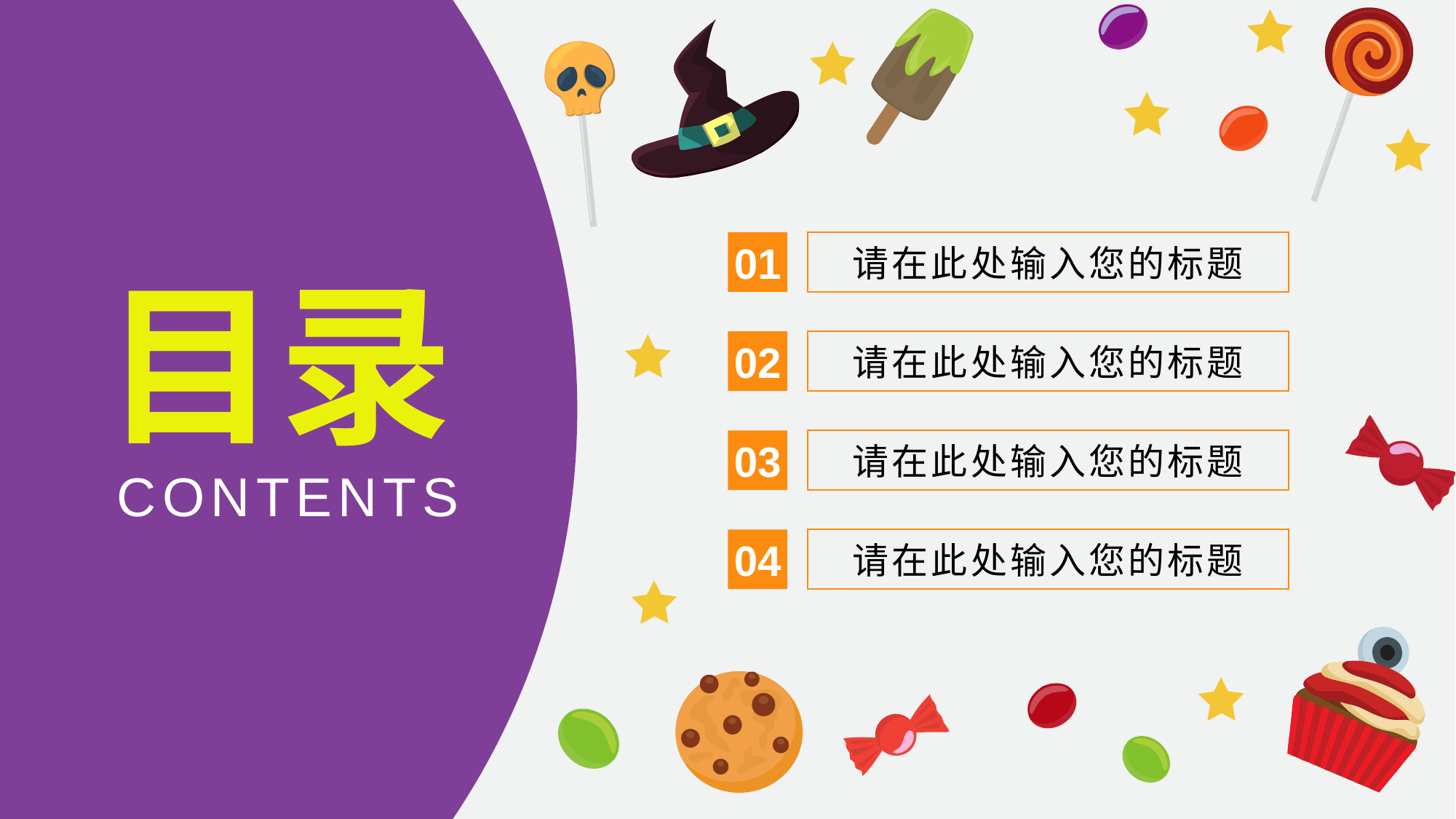

01
请在此处输入您的标题
目录
02
请在此处输入您的标题

03
请在此处输入您的标题
CONTENTS
04
请在此处输入您的标题